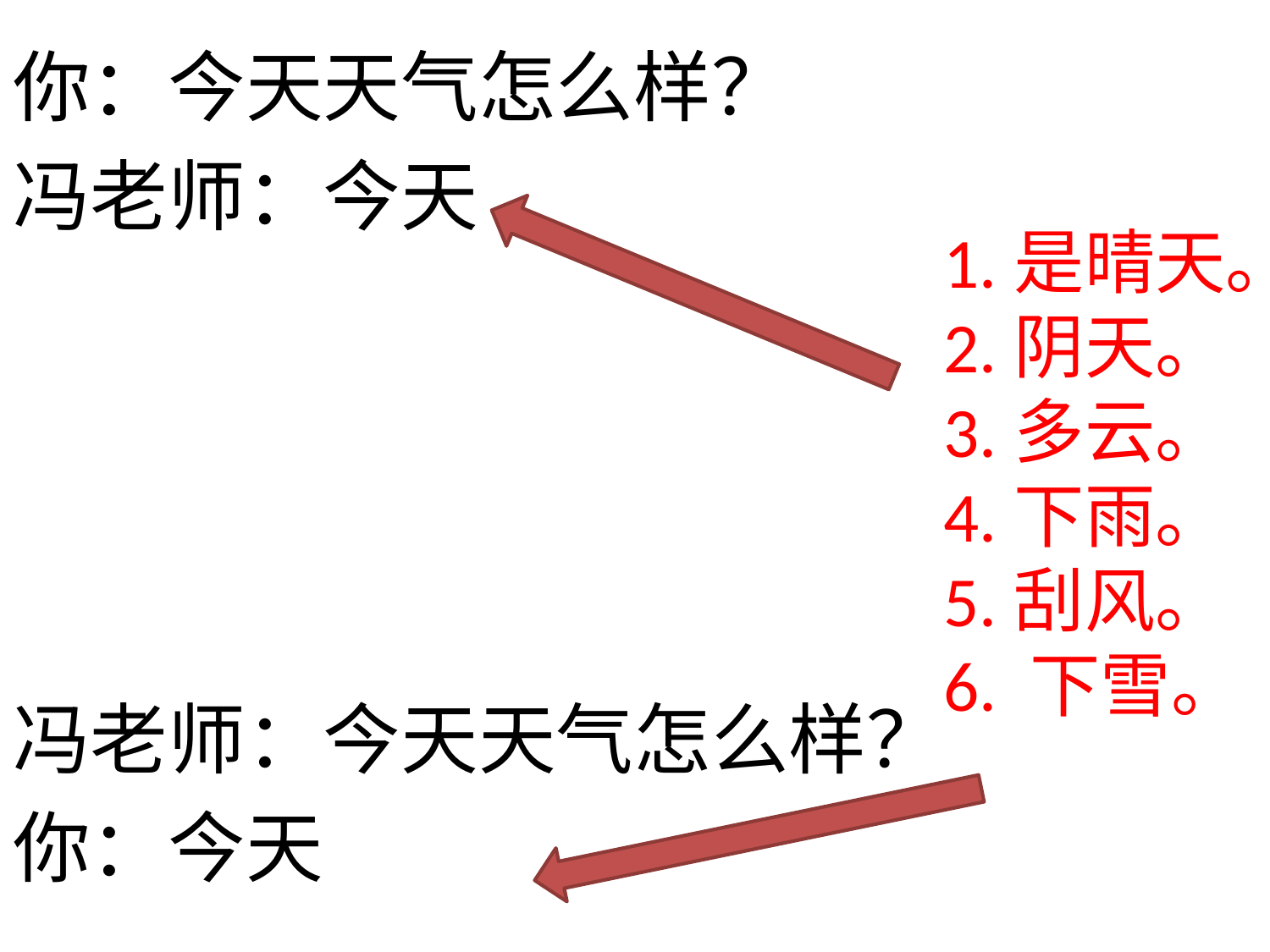

你：今天天气怎么样？
冯老师：今天

冯老师：今天天气怎么样？
你：今天
1.是晴天。
2.阴天。
3.多云。
4.下雨。
5.刮风。
6. 下雪。